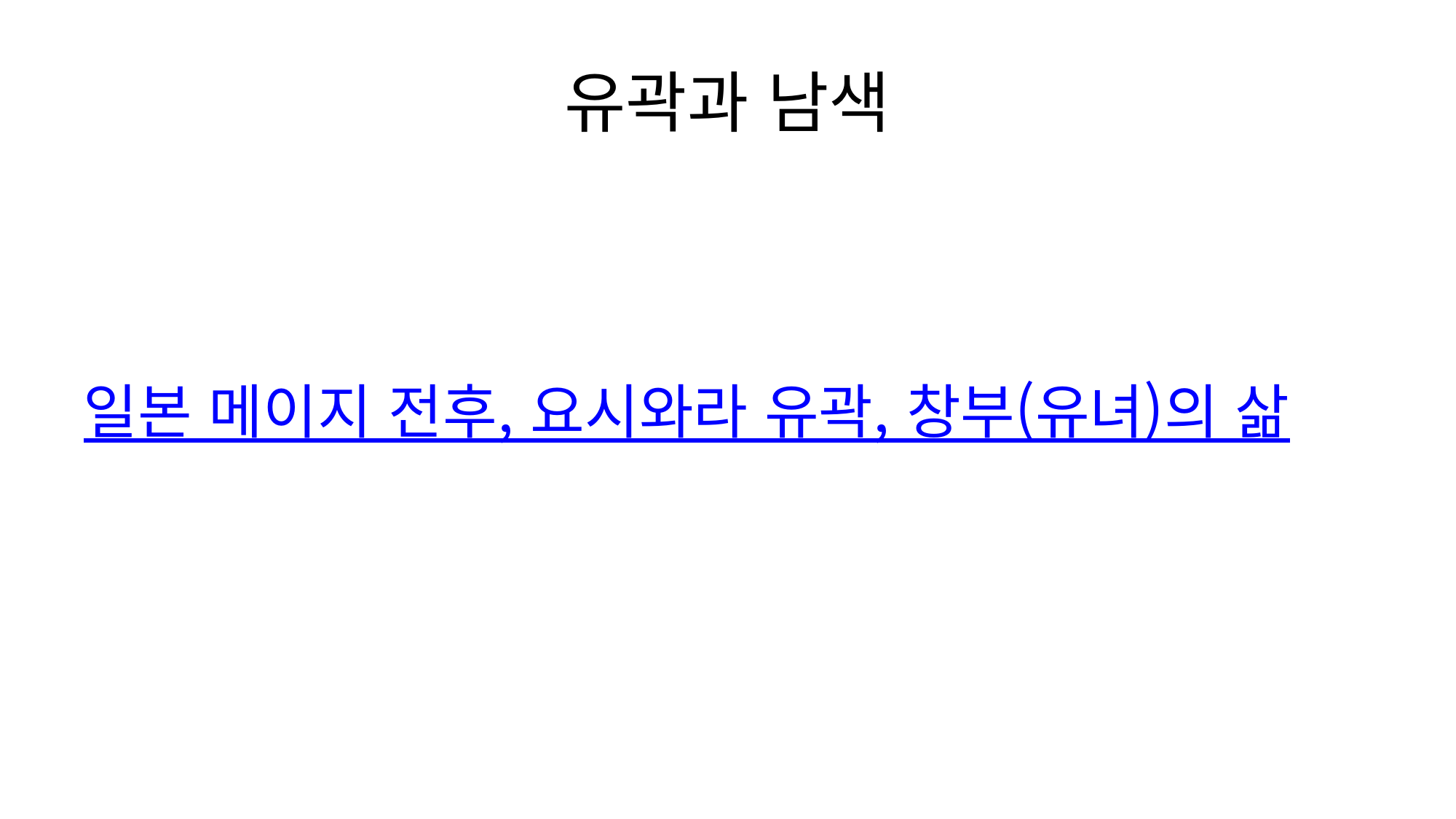

# 유곽과 남색
일본 메이지 전후, 요시와라 유곽, 창부(유녀)의 삶